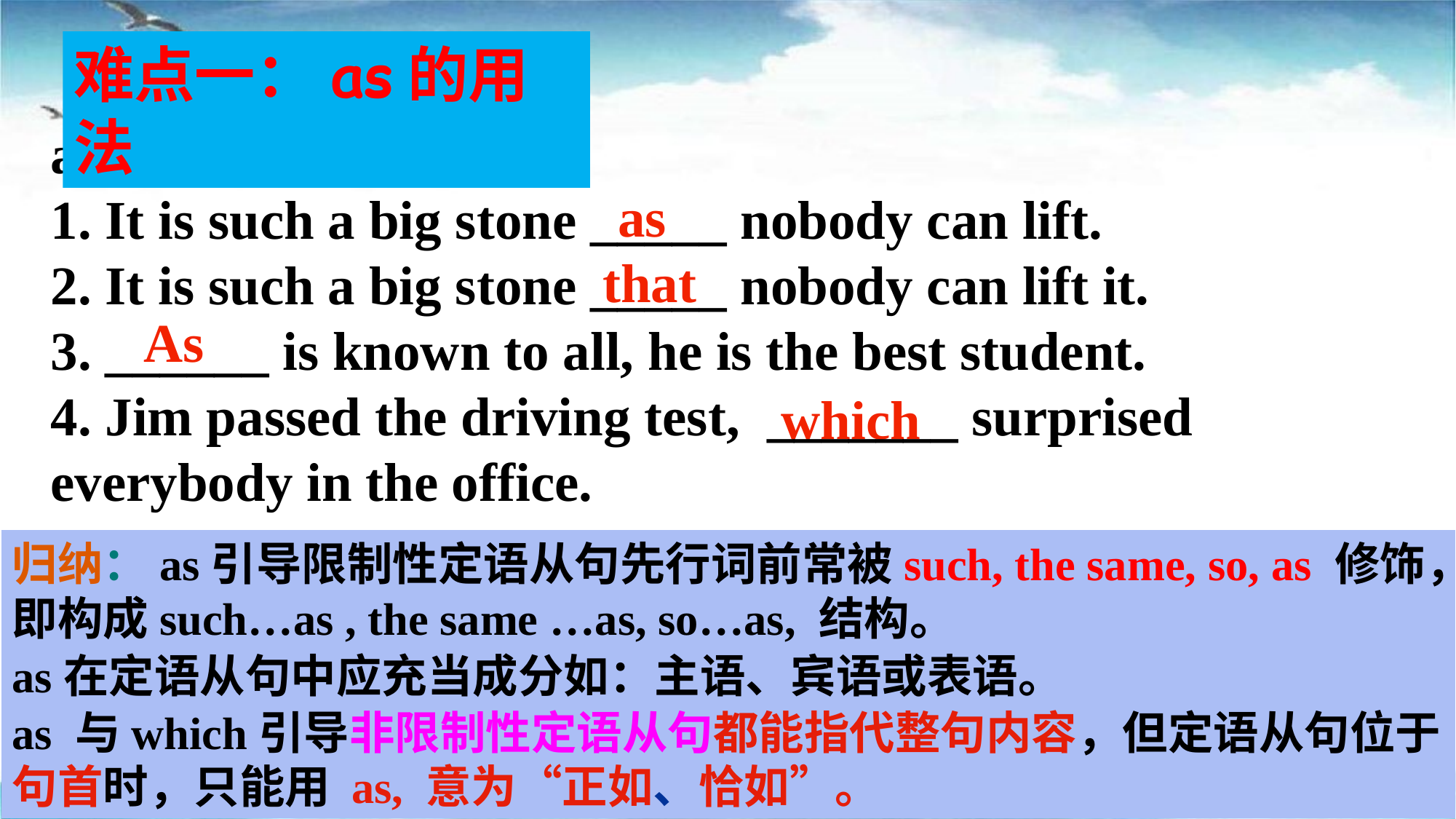

难点一：as的用法
as\that\which
1. It is such a big stone _____ nobody can lift.
2. It is such a big stone _____ nobody can lift it.
3. ______ is known to all, he is the best student.
4. Jim passed the driving test,  _______ surprised everybody in the office.
as
that
As
which
归纳：as引导限制性定语从句先行词前常被such, the same, so, as 修饰，即构成such…as , the same …as, so…as, 结构。
as在定语从句中应充当成分如：主语、宾语或表语。
as 与which引导非限制性定语从句都能指代整句内容，但定语从句位于句首时，只能用 as, 意为“正如、恰如”。